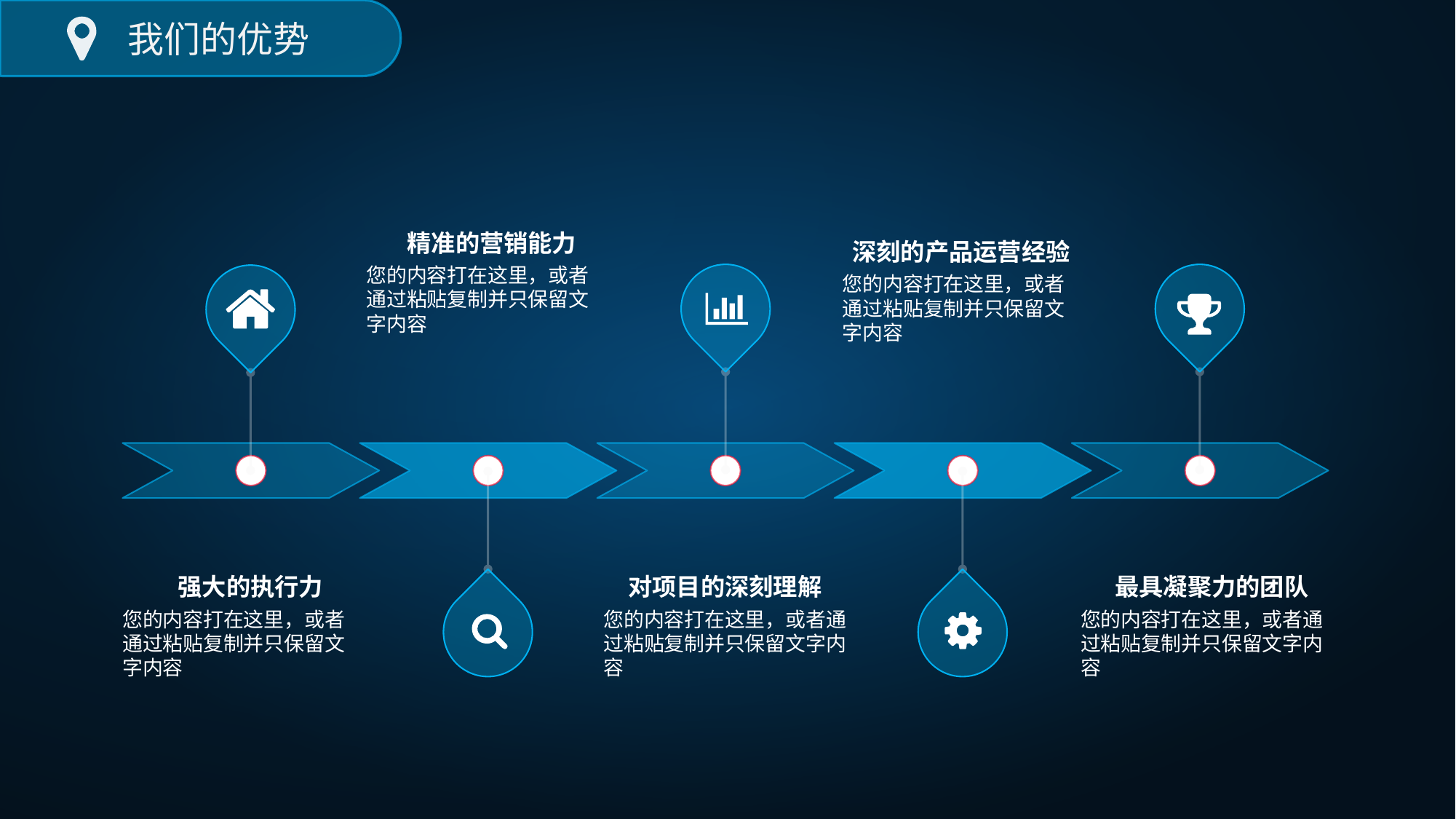

我们的优势
精准的营销能力
您的内容打在这里，或者通过粘贴复制并只保留文字内容
深刻的产品运营经验
您的内容打在这里，或者通过粘贴复制并只保留文字内容

强大的执行力
您的内容打在这里，或者通过粘贴复制并只保留文字内容
对项目的深刻理解
您的内容打在这里，或者通过粘贴复制并只保留文字内容
最具凝聚力的团队
您的内容打在这里，或者通过粘贴复制并只保留文字内容